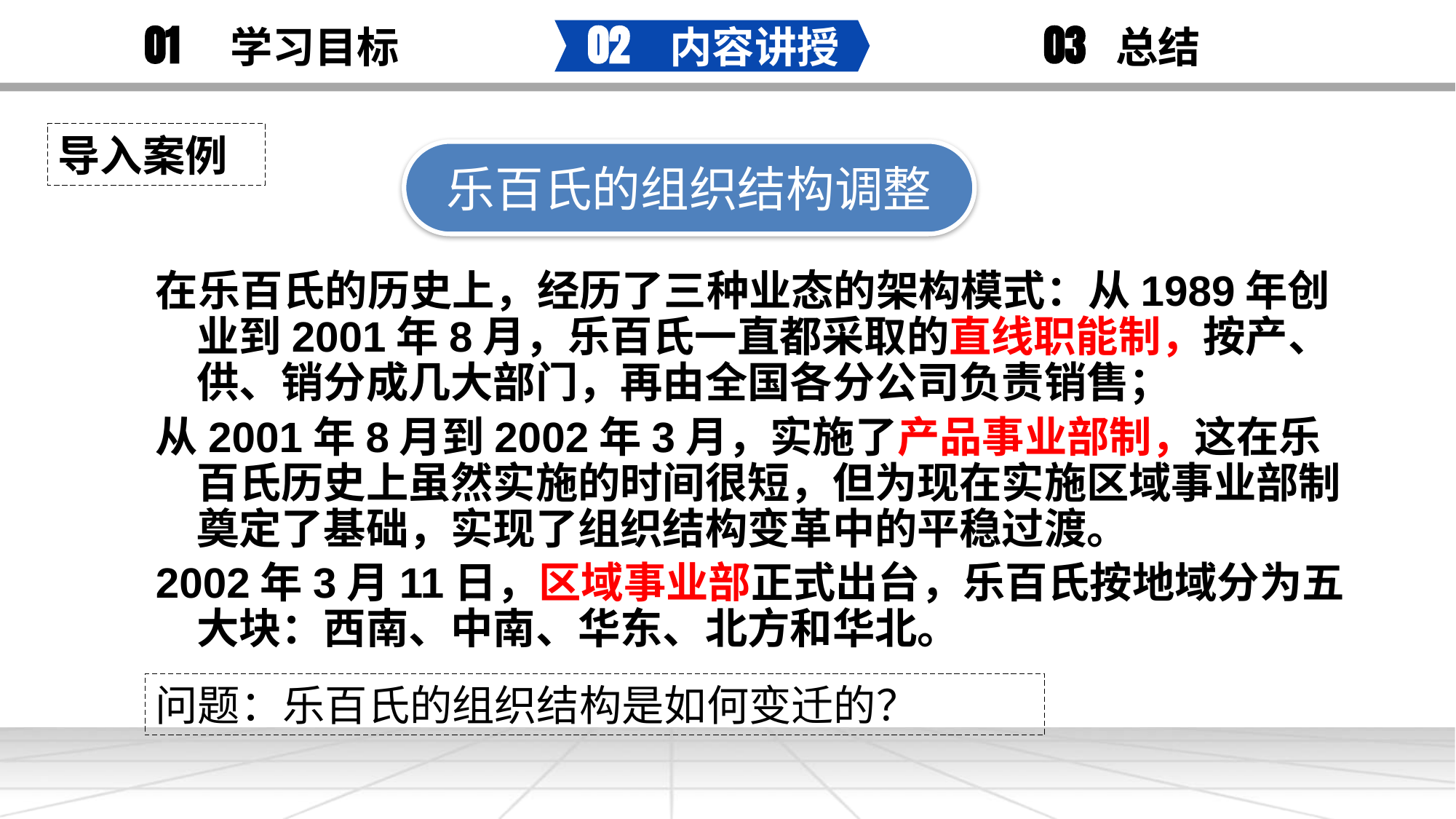

02   内容讲授
03  总结
01    学习目标

导入案例
乐百氏的组织结构调整
在乐百氏的历史上，经历了三种业态的架构模式：从1989年创业到2001年8月，乐百氏一直都采取的直线职能制，按产、供、销分成几大部门，再由全国各分公司负责销售；
从2001年8月到2002年3月，实施了产品事业部制，这在乐百氏历史上虽然实施的时间很短，但为现在实施区域事业部制奠定了基础，实现了组织结构变革中的平稳过渡。
2002年3月11日，区域事业部正式出台，乐百氏按地域分为五大块：西南、中南、华东、北方和华北。
猴子取食的实验说明了什么问题？
问题：乐百氏的组织结构是如何变迁的？